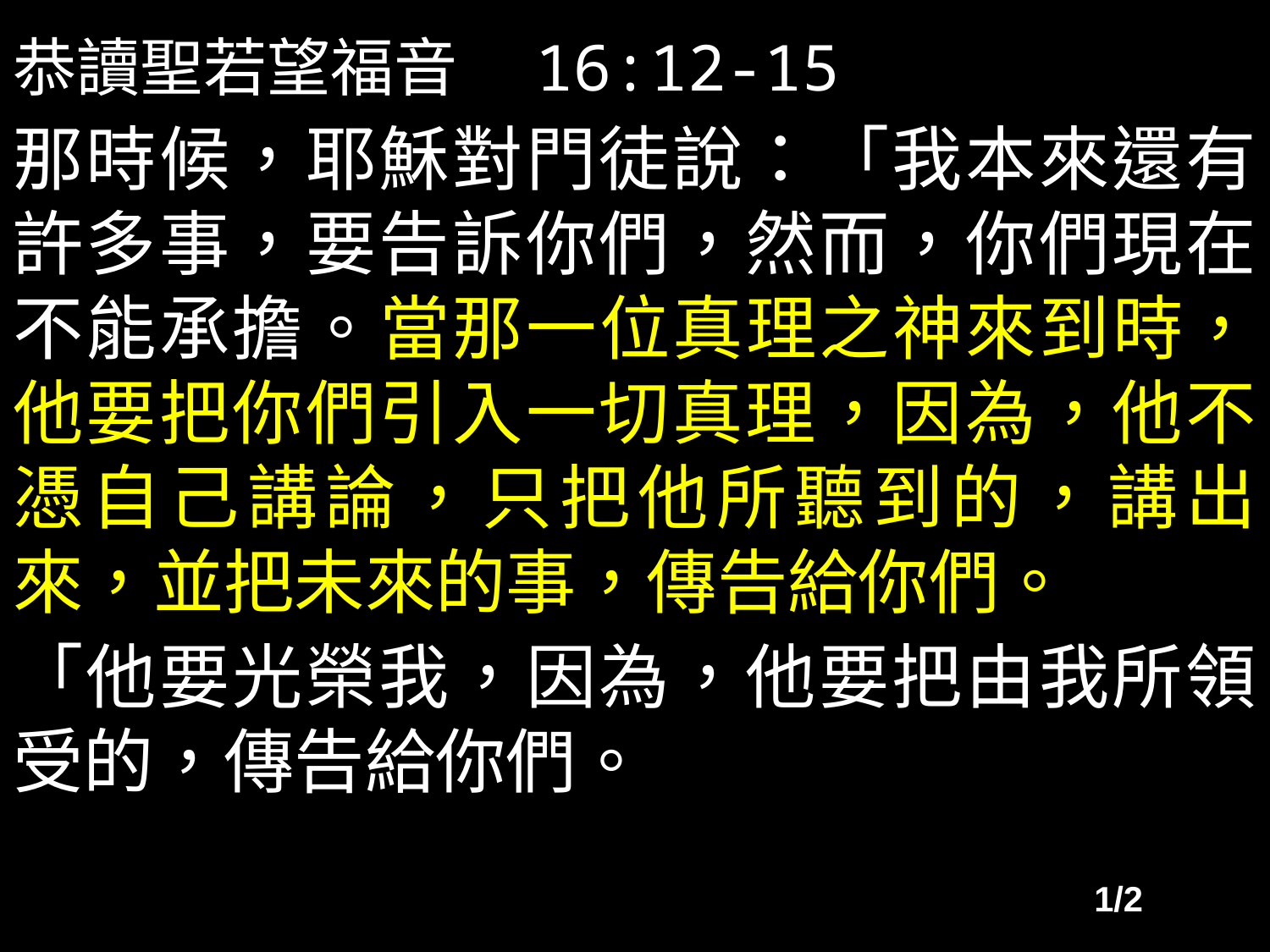

恭讀聖若望福音　16:12-15
那時候，耶穌對門徒說：「我本來還有許多事，要告訴你們，然而，你們現在不能承擔。當那一位真理之神來到時，他要把你們引入一切真理，因為，他不憑自己講論，只把他所聽到的，講出來，並把未來的事，傳告給你們。
「他要光榮我，因為，他要把由我所領受的，傳告給你們。
   1/2